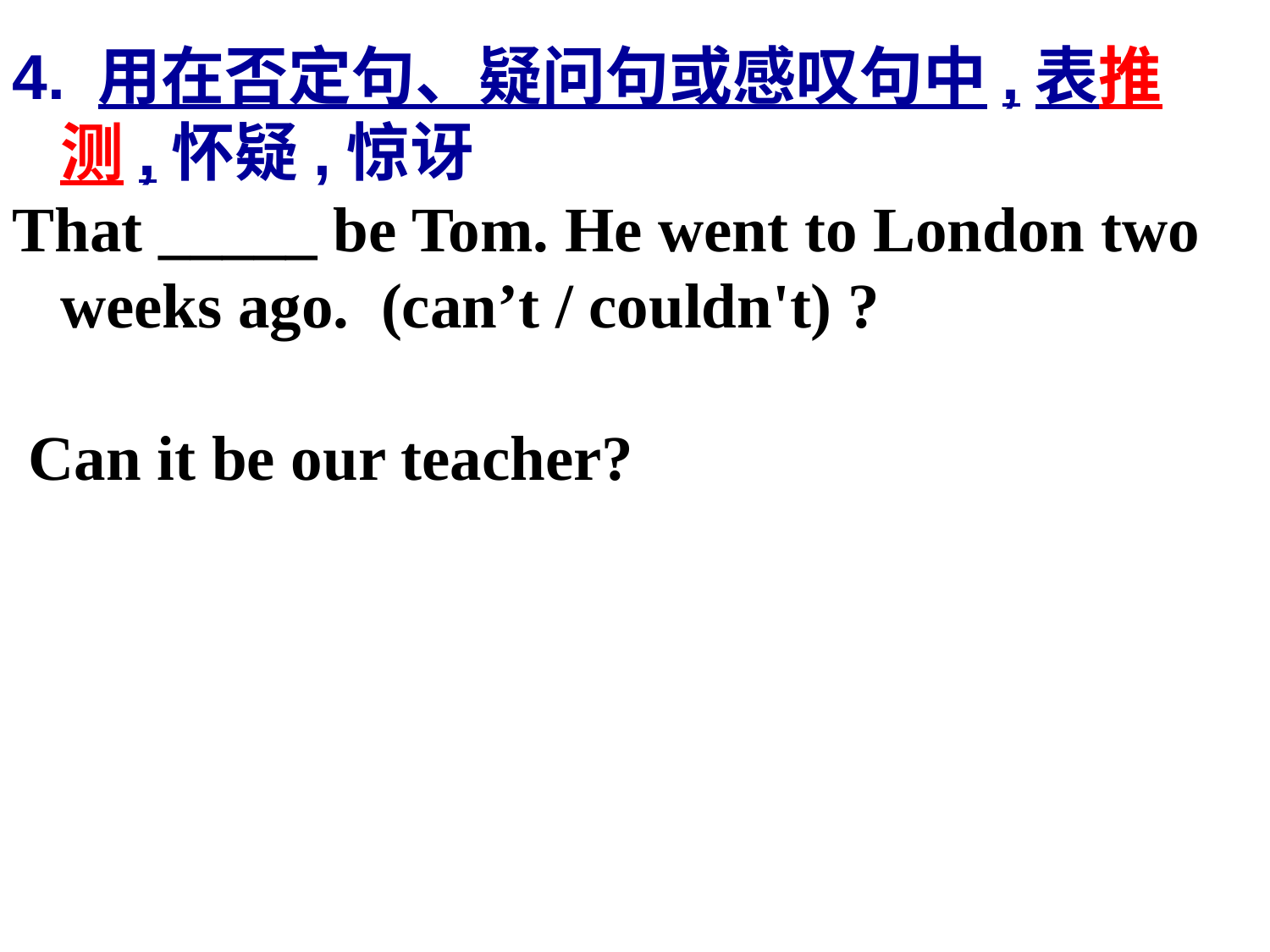

4. 用在否定句、疑问句或感叹句中,表推测,怀疑,惊讶
That _____ be Tom. He went to London two weeks ago.  (can’t / couldn't) ?

 Can it be our teacher?